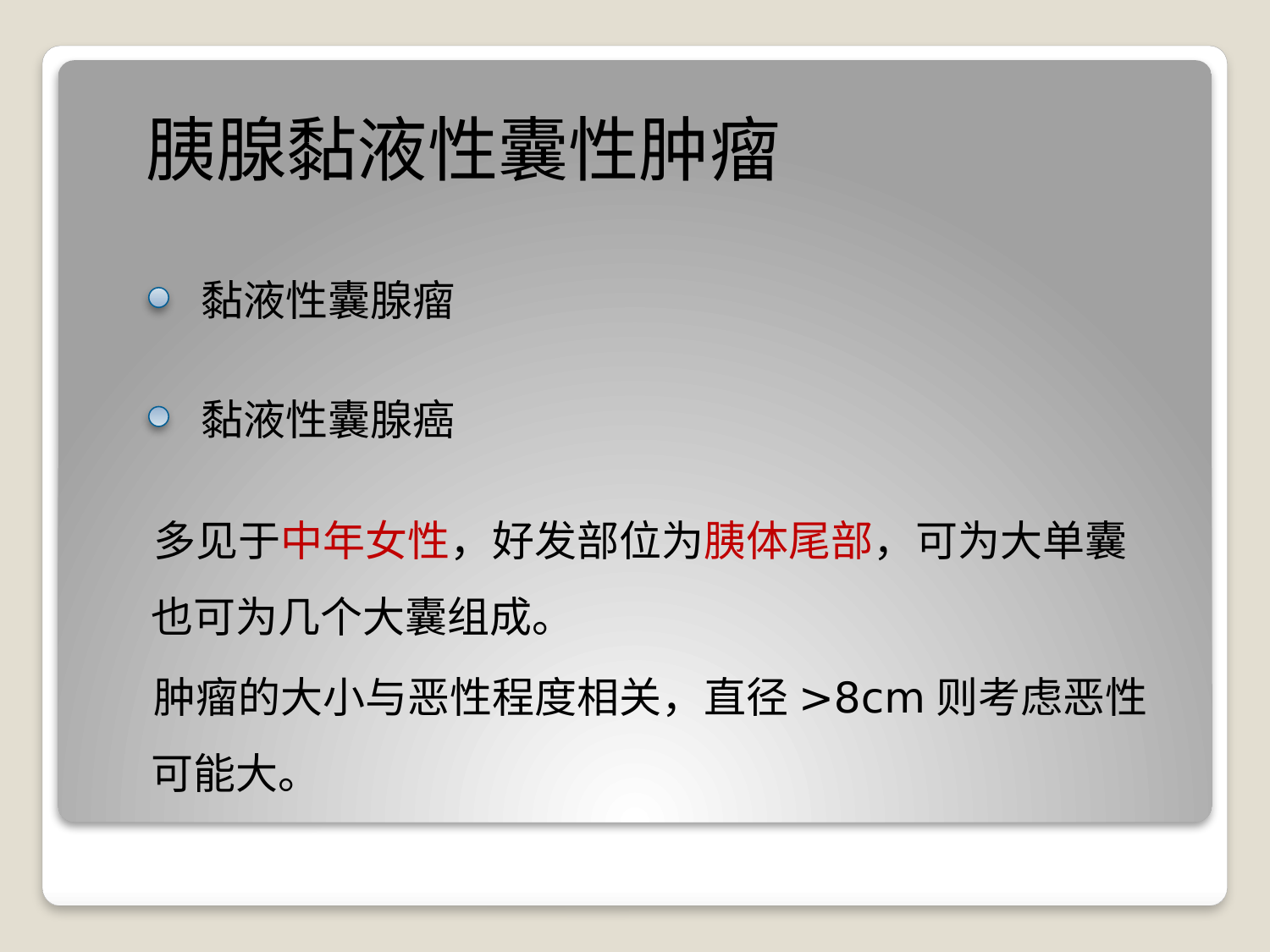

# 胰腺黏液性囊性肿瘤
黏液性囊腺瘤

黏液性囊腺癌

   多见于中年女性，好发部位为胰体尾部，可为大单囊也可为几个大囊组成。
   肿瘤的大小与恶性程度相关，直径>8cm则考虑恶性可能大。